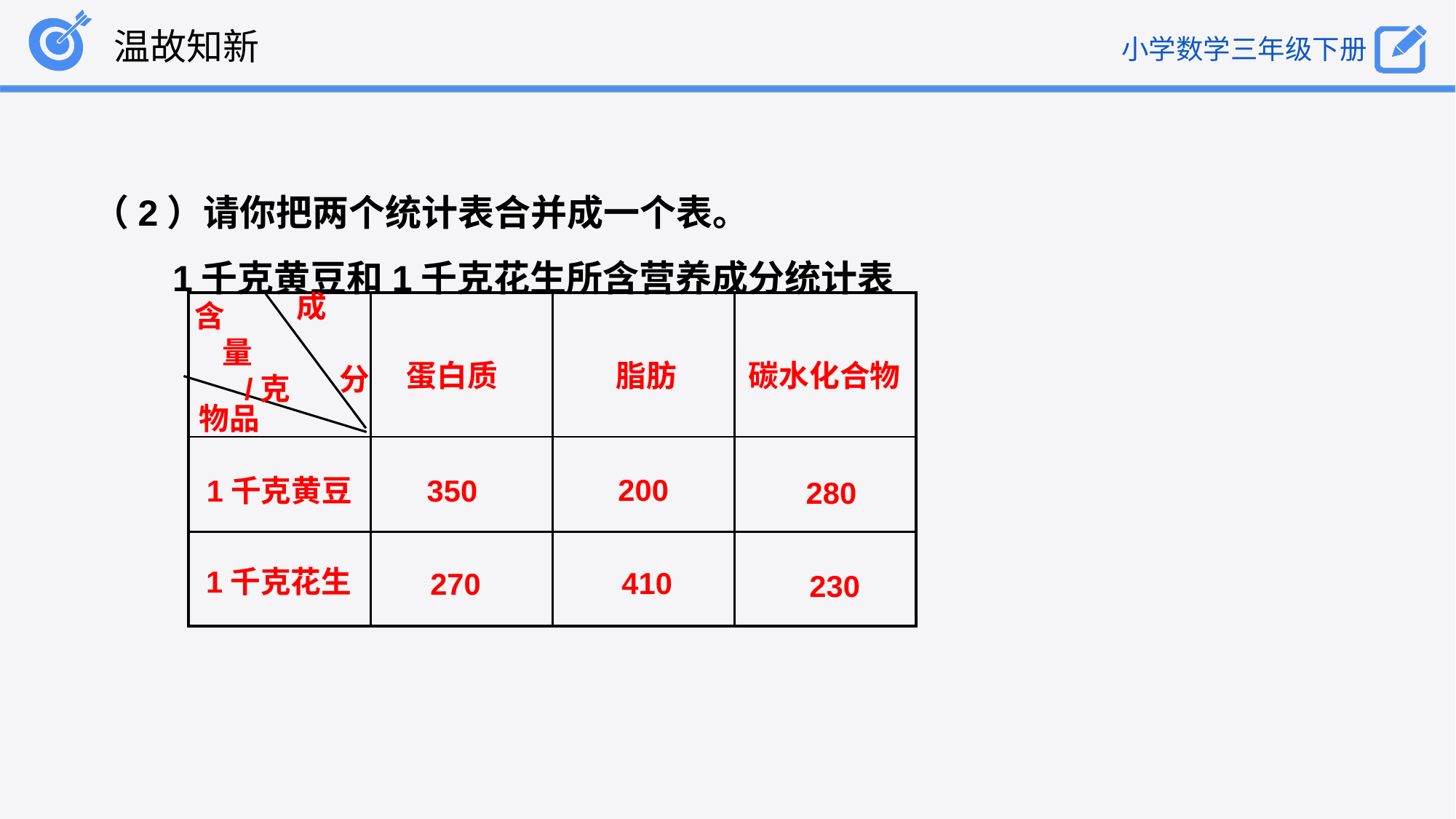

温故知新
（2）请你把两个统计表合并成一个表。
1千克黄豆和1千克花生所含营养成分统计表
成
     分
含
   量
      /克
|  |  |  |  |
| --- | --- | --- | --- |
|  |  |  |  |
|  |  |  |  |
蛋白质
脂肪
碳水化合物
物品
200
1千克黄豆
350
280
1千克花生
410
270
230